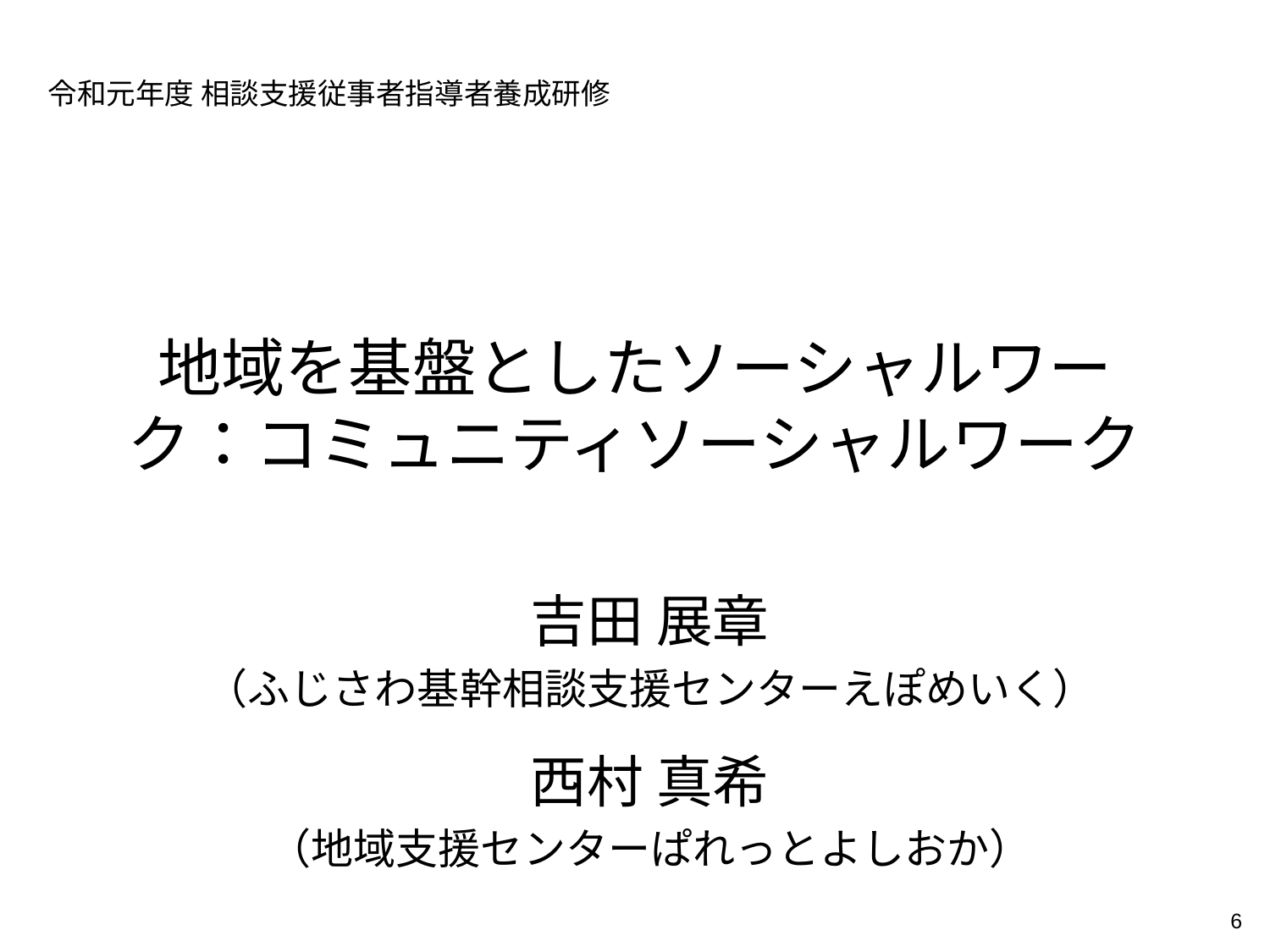

令和元年度 相談支援従事者指導者養成研修
# 地域を基盤としたソーシャルワーク：コミュニティソーシャルワーク
吉田 展章
（ふじさわ基幹相談支援センターえぽめいく）

西村 真希
（地域支援センターぱれっとよしおか）
6